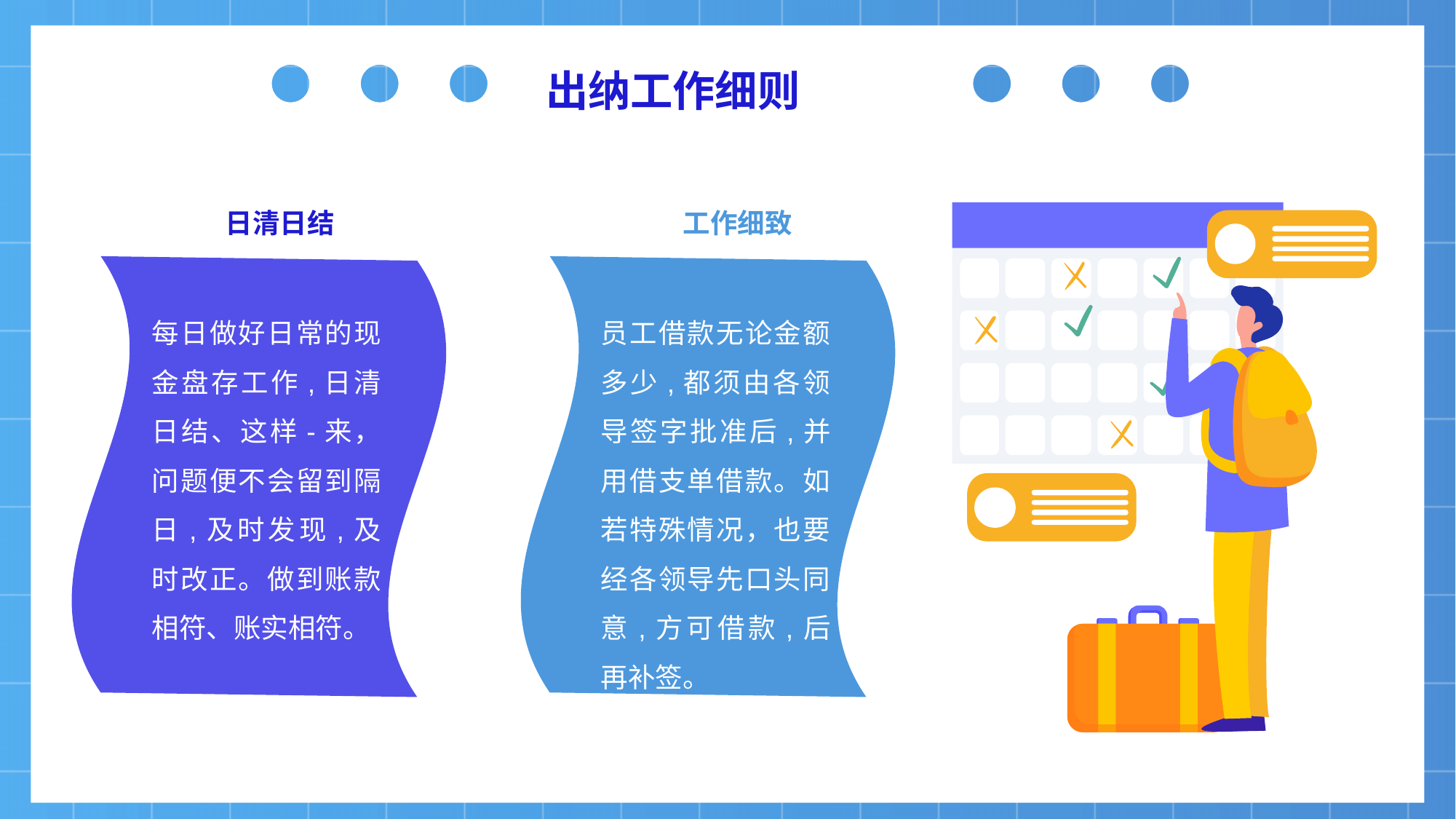

出纳工作细则
日清日结

每日做好日常的现金盘存工作,日清日结、这样-来，问题便不会留到隔日,及时发现,及时改正。做到账款相符、账实相符。
工作细致

员工借款无论金额多少,都须由各领导签字批准后,并用借支单借款。如若特殊情况，也要经各领导先口头同意,方可借款,后再补签。